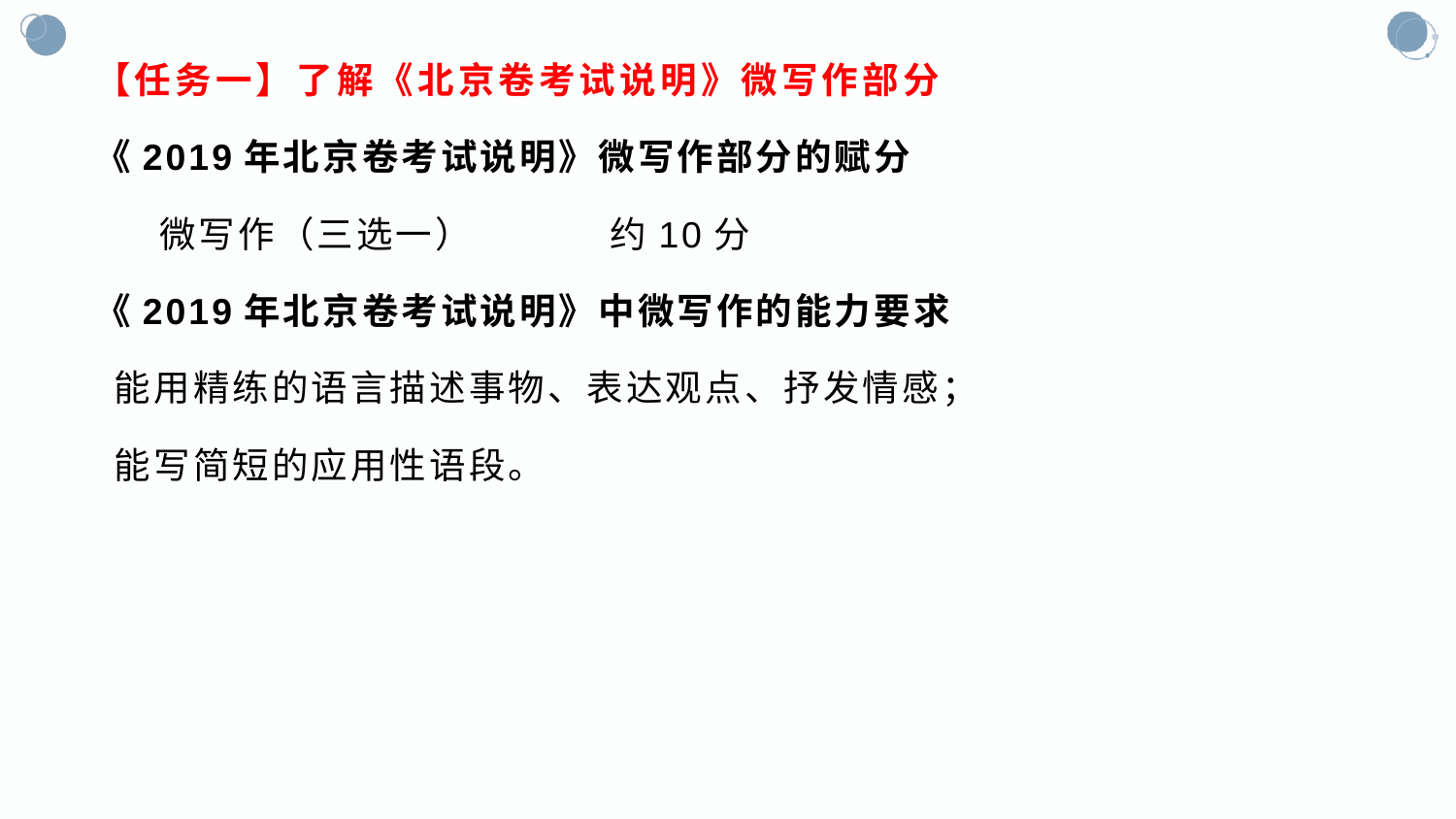

# 【任务一】了解《北京卷考试说明》微写作部分
《2019年北京卷考试说明》微写作部分的赋分
     微写作（三选一）            约10分
《2019年北京卷考试说明》中微写作的能力要求
 能用精练的语言描述事物、表达观点、抒发情感；
 能写简短的应用性语段。